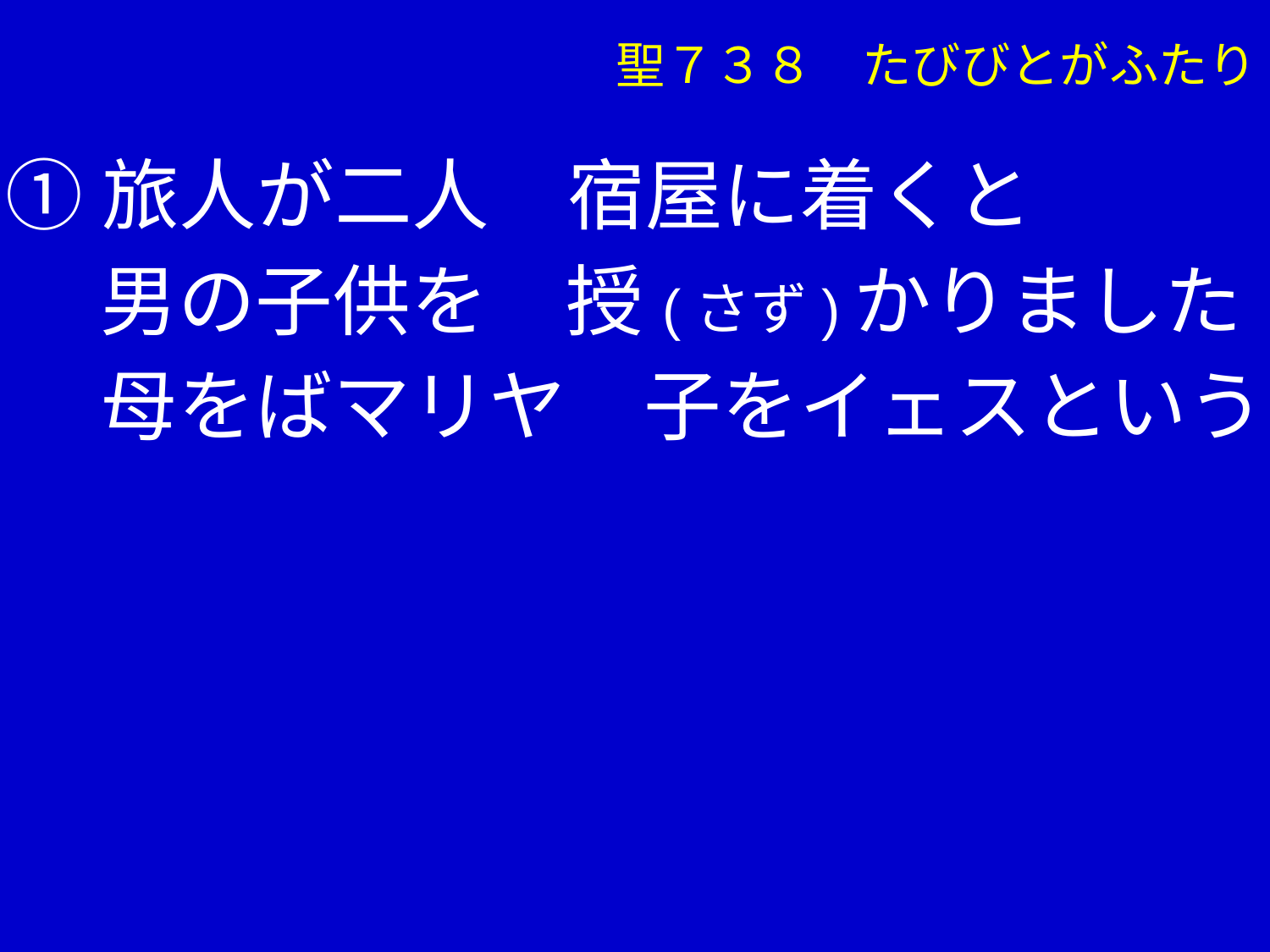

聖７３８　たびびとがふたり
①旅人が二人　宿屋に着くと
　 男の子供を　授(さず)かりました
　 母をばマリヤ　子をイェスという